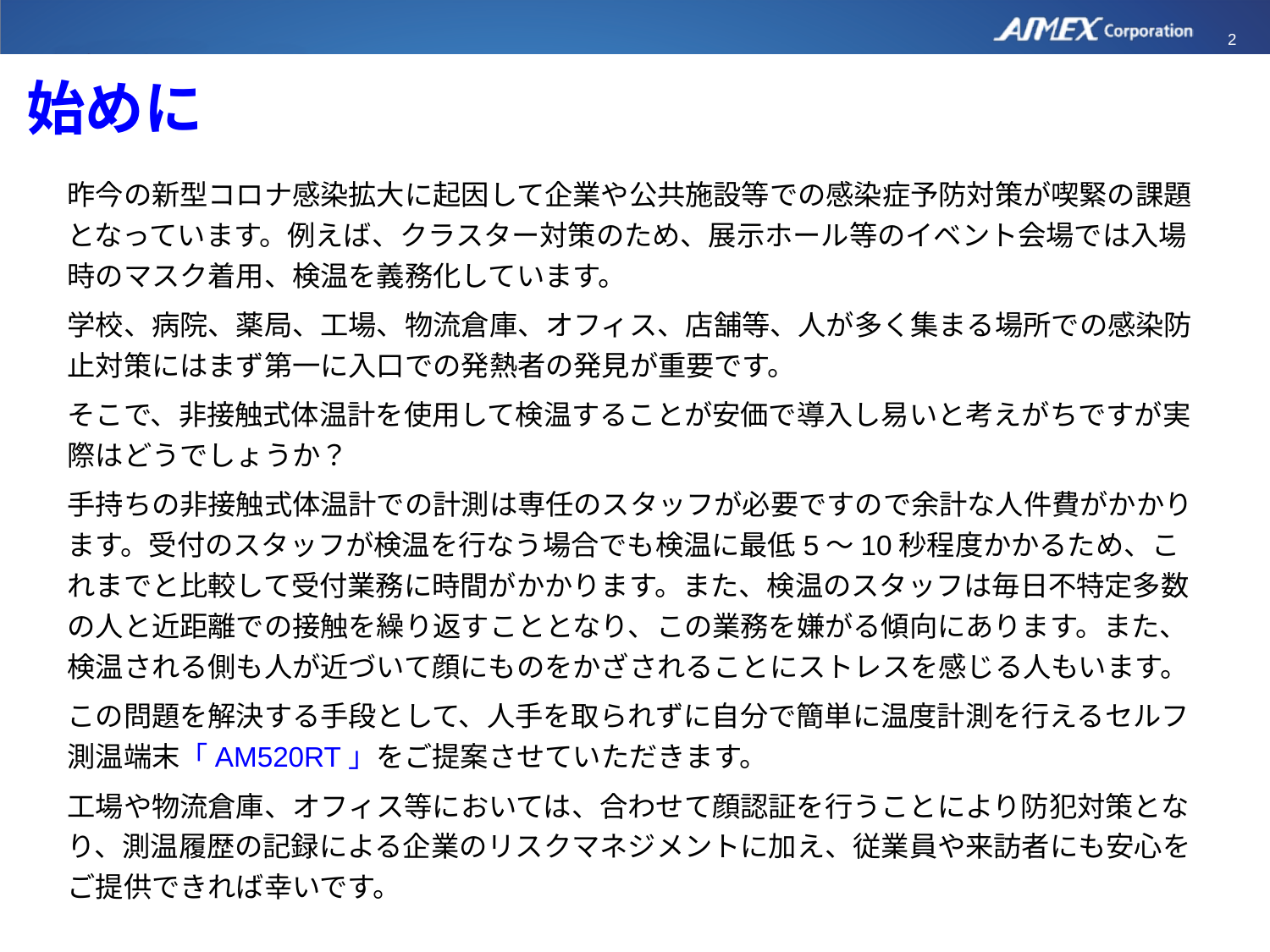

始めに
昨今の新型コロナ感染拡大に起因して企業や公共施設等での感染症予防対策が喫緊の課題となっています。例えば、クラスター対策のため、展示ホール等のイベント会場では入場時のマスク着用、検温を義務化しています。
学校、病院、薬局、工場、物流倉庫、オフィス、店舗等、人が多く集まる場所での感染防止対策にはまず第一に入口での発熱者の発見が重要です。
そこで、非接触式体温計を使用して検温することが安価で導入し易いと考えがちですが実際はどうでしょうか？
手持ちの非接触式体温計での計測は専任のスタッフが必要ですので余計な人件費がかかります。受付のスタッフが検温を行なう場合でも検温に最低5～10秒程度かかるため、これまでと比較して受付業務に時間がかかります。また、検温のスタッフは毎日不特定多数の人と近距離での接触を繰り返すこととなり、この業務を嫌がる傾向にあります。また、検温される側も人が近づいて顔にものをかざされることにストレスを感じる人もいます。
この問題を解決する手段として、人手を取られずに自分で簡単に温度計測を行えるセルフ測温端末「AM520RT」をご提案させていただきます。
工場や物流倉庫、オフィス等においては、合わせて顔認証を行うことにより防犯対策となり、測温履歴の記録による企業のリスクマネジメントに加え、従業員や来訪者にも安心をご提供できれば幸いです。